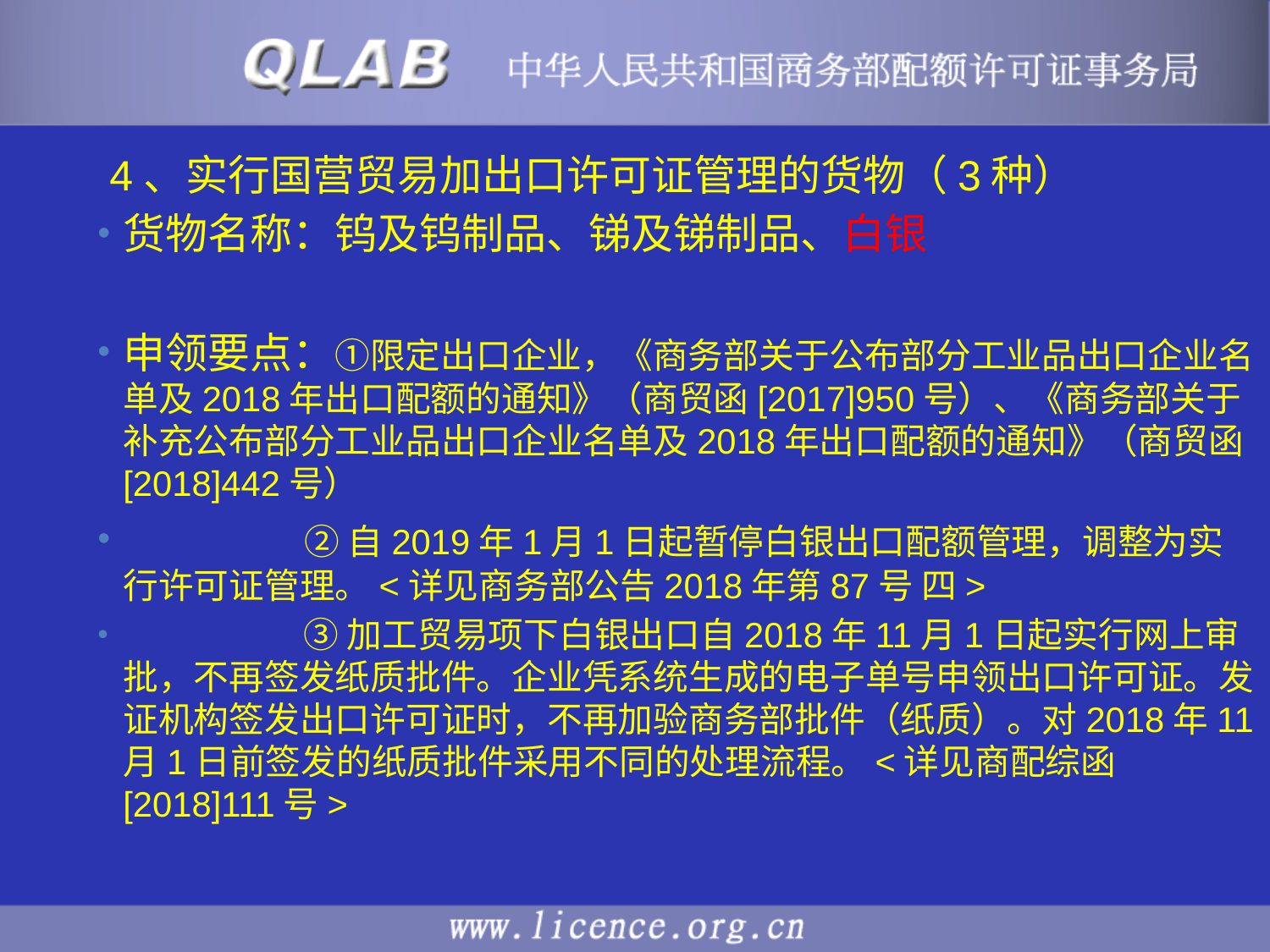

#
 4、实行国营贸易加出口许可证管理的货物（3种）
货物名称：钨及钨制品、锑及锑制品、白银

申领要点：①限定出口企业，《商务部关于公布部分工业品出口企业名单及2018年出口配额的通知》（商贸函[2017]950号）、《商务部关于补充公布部分工业品出口企业名单及2018年出口配额的通知》（商贸函[2018]442号）
                   ②自2019年1月1日起暂停白银出口配额管理，调整为实行许可证管理。<详见商务部公告2018年第87号 四>
                       ③加工贸易项下白银出口自2018年11月1日起实行网上审批，不再签发纸质批件。企业凭系统生成的电子单号申领出口许可证。发证机构签发出口许可证时，不再加验商务部批件（纸质）。对2018年11月1日前签发的纸质批件采用不同的处理流程。<详见商配综函[2018]111号>